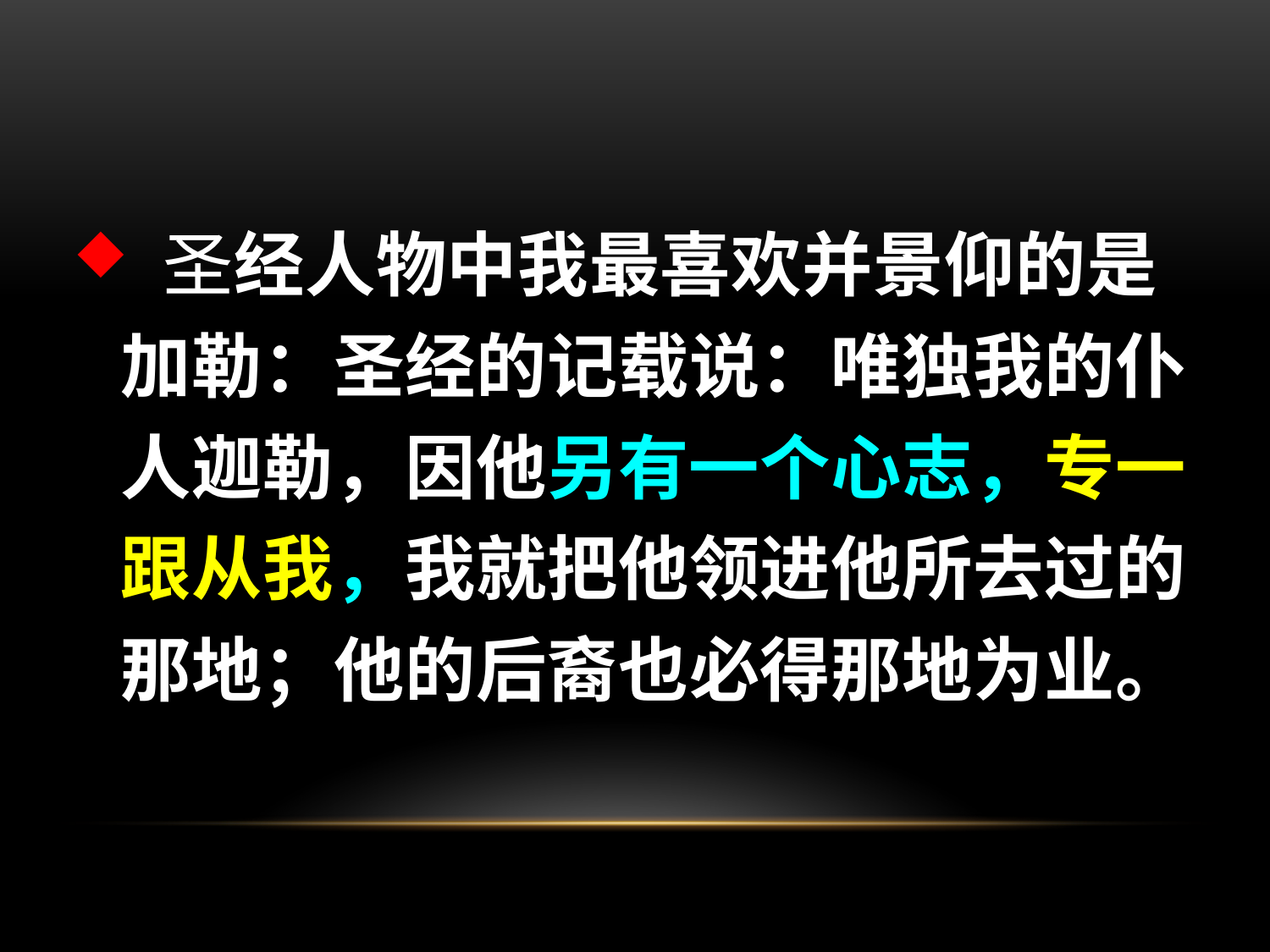

#
 圣经人物中我最喜欢并景仰的是加勒：圣经的记载说：唯独我的仆人迦勒，因他另有一个心志，专一跟从我，我就把他领进他所去过的那地；他的后裔也必得那地为业。